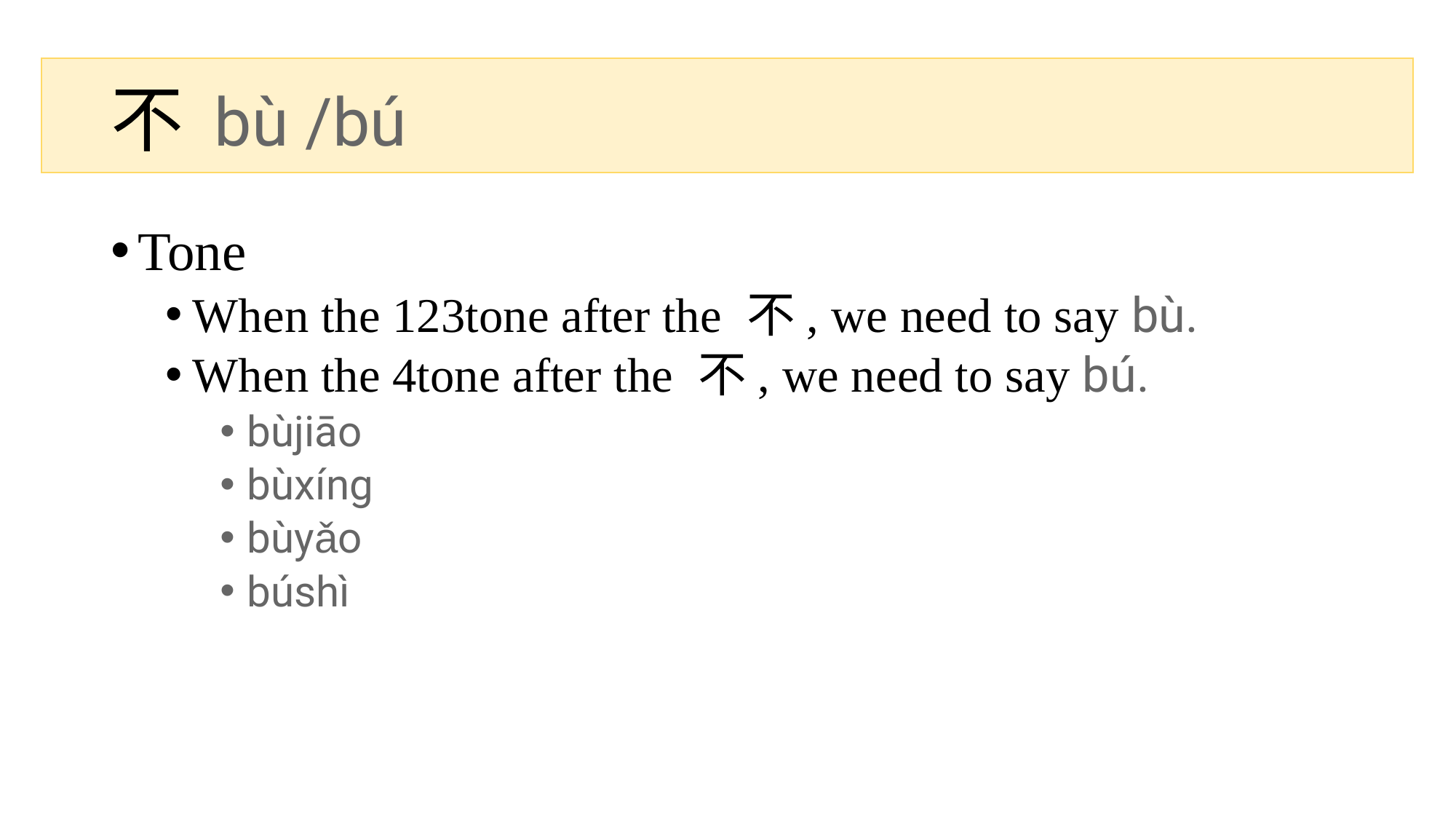

# 不 bù /bú

Tone
When the 123tone after the 不, we need to say bù.
When the 4tone after the 不, we need to say bú.
bùjiāo
bùxíng
bùyǎo
búshì